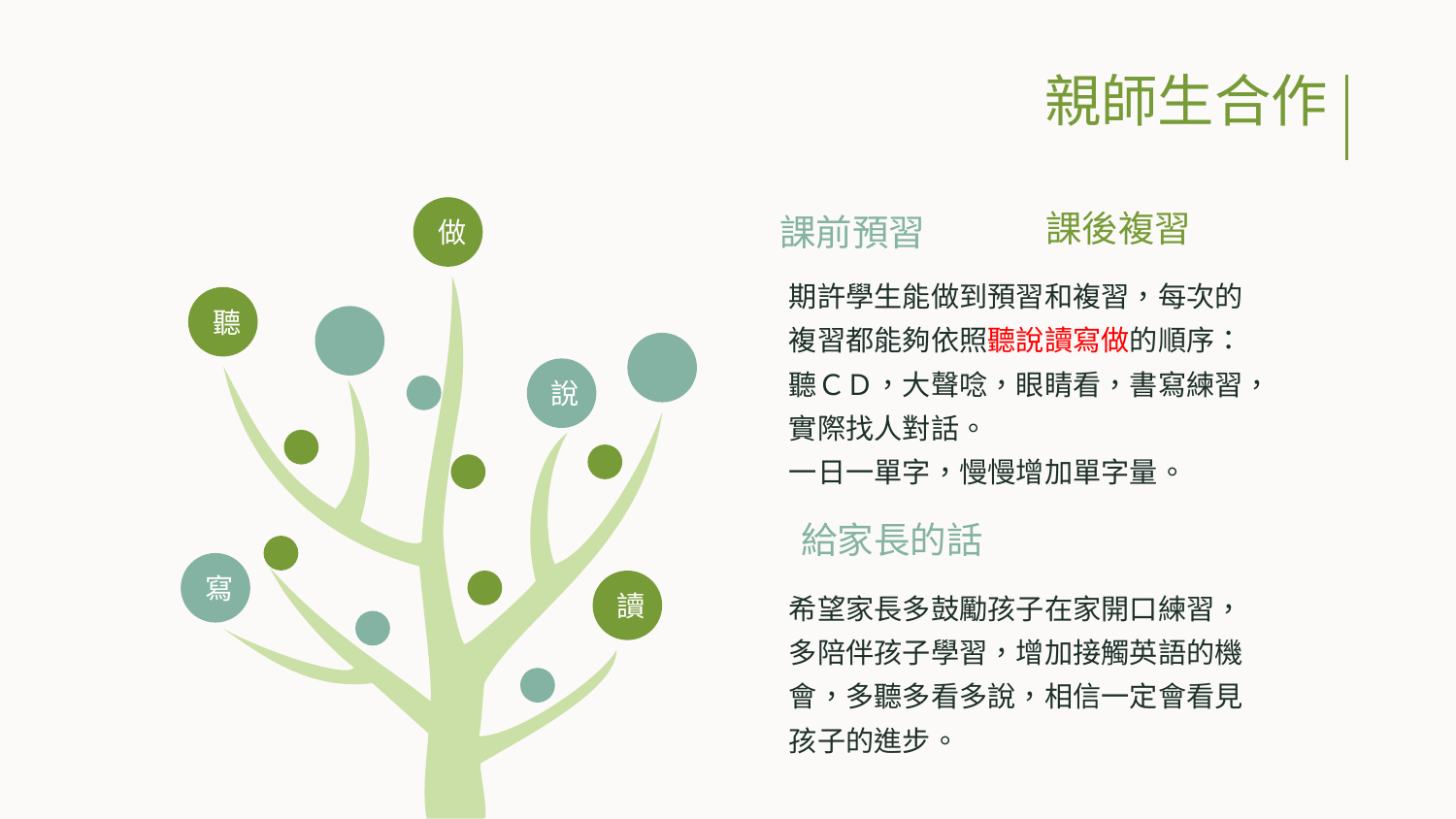

親師生合作
做

聽

說

寫

讀

課後複習
課前預習
期許學生能做到預習和複習，每次的複習都能夠依照聽說讀寫做的順序：
聽ＣＤ，大聲唸，眼睛看，書寫練習，實際找人對話。
一日一單字，慢慢增加單字量。

給家長的話
希望家長多鼓勵孩子在家開口練習，多陪伴孩子學習，增加接觸英語的機會，多聽多看多說，相信一定會看見孩子的進步。